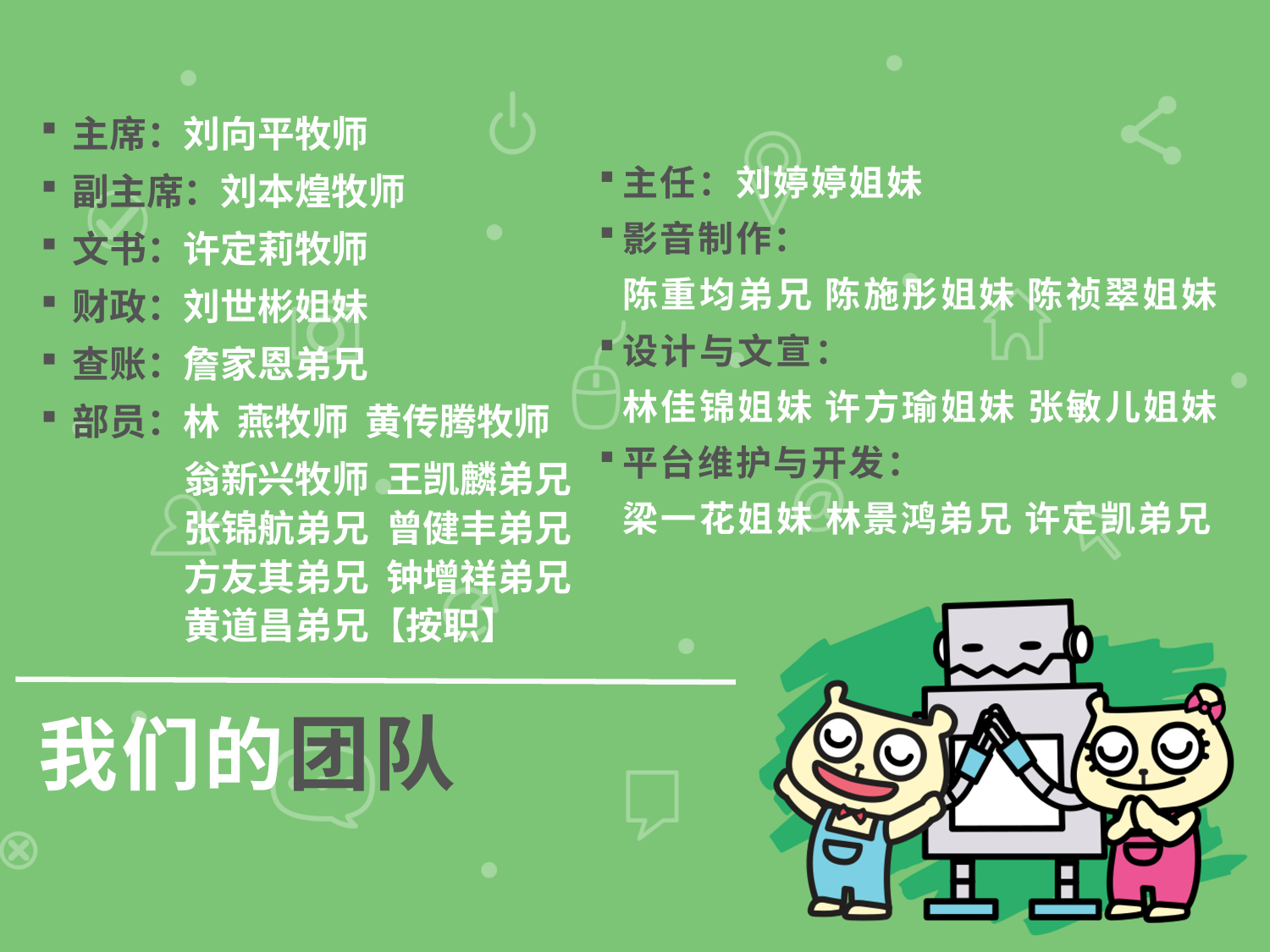

主席：刘向平牧师
副主席：刘本煌牧师
文书：许定莉牧师
财政：刘世彬姐妹
查账：詹家恩弟兄
部员：林  燕牧师  黄传腾牧师
翁新兴牧师  王凯麟弟兄
张锦航弟兄  曾健丰弟兄
方友其弟兄  钟增祥弟兄
黄道昌弟兄【按职】
主任：刘婷婷姐妹
影音制作：
陈重均弟兄 陈施彤姐妹 陈祯翠姐妹
设计与文宣：
林佳锦姐妹 许方瑜姐妹 张敏儿姐妹
平台维护与开发：
梁一花姐妹 林景鸿弟兄 许定凯弟兄
我们的团队